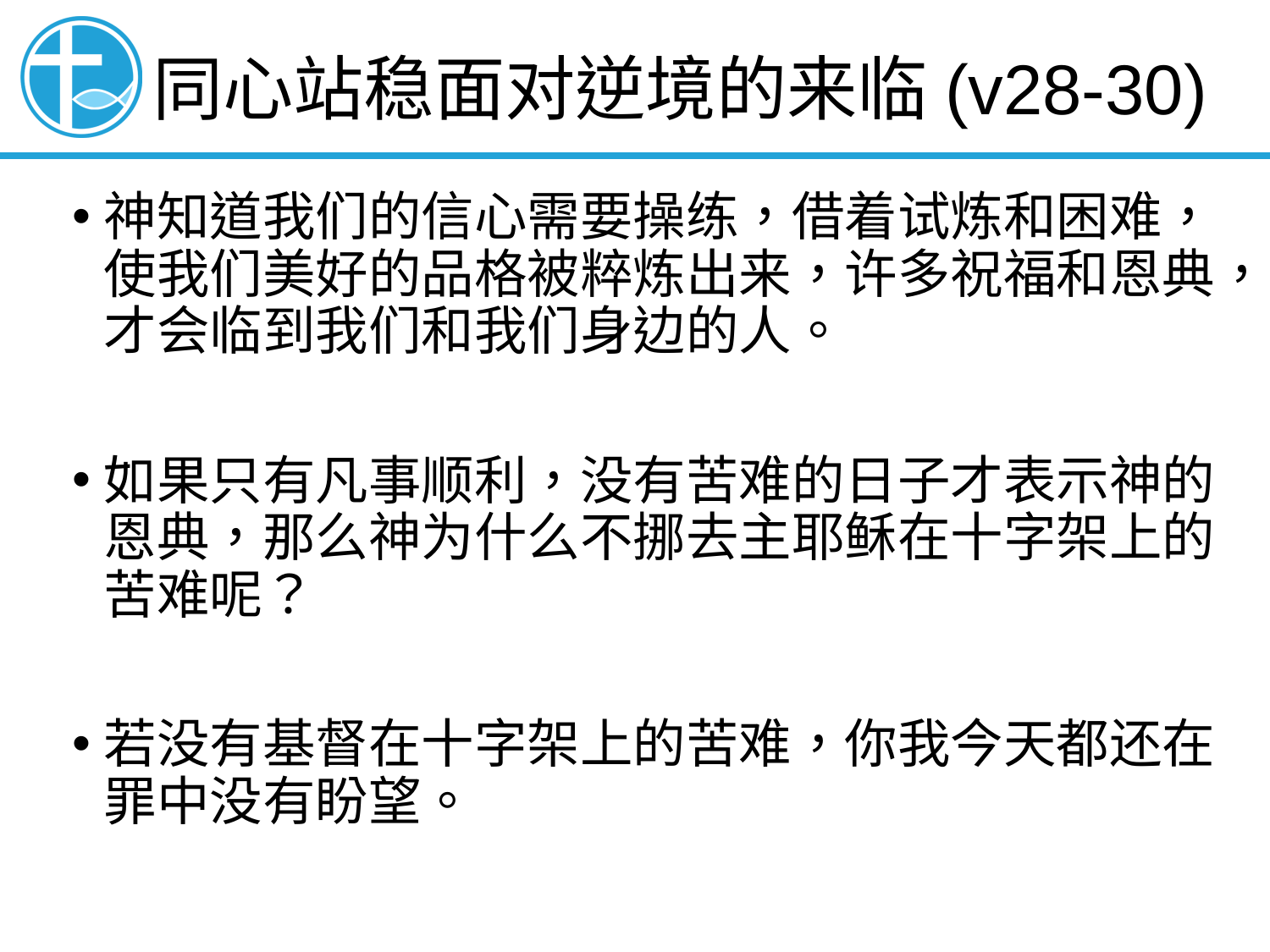

# 同心站稳面对逆境的来临(v28-30)
神知道我们的信心需要操练，借着试炼和困难，使我们美好的品格被粹炼出来，许多祝福和恩典，才会临到我们和我们身边的人。

如果只有凡事顺利，没有苦难的日子才表示神的恩典，那么神为什么不挪去主耶稣在十字架上的苦难呢？

若没有基督在十字架上的苦难，你我今天都还在罪中没有盼望。